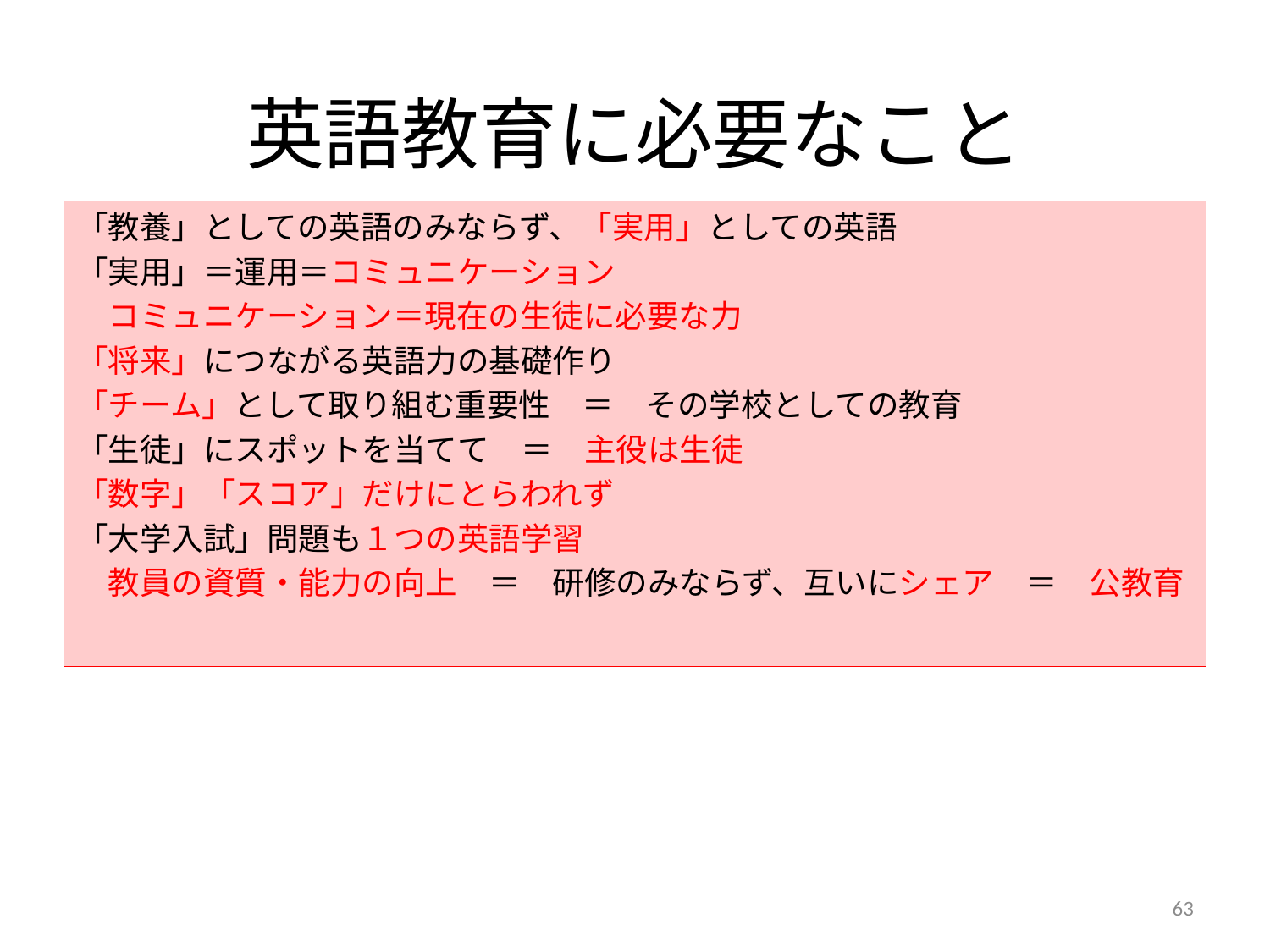

# 英語教育に必要なこと
「教養」としての英語のみならず、「実用」としての英語
「実用」＝運用＝コミュニケーション
　コミュニケーション＝現在の生徒に必要な力
「将来」につながる英語力の基礎作り
「チーム」として取り組む重要性　＝　その学校としての教育
「生徒」にスポットを当てて　＝　主役は生徒
「数字」「スコア」だけにとらわれず
「大学入試」問題も１つの英語学習
　教員の資質・能力の向上　＝　研修のみならず、互いにシェア　＝　公教育
63